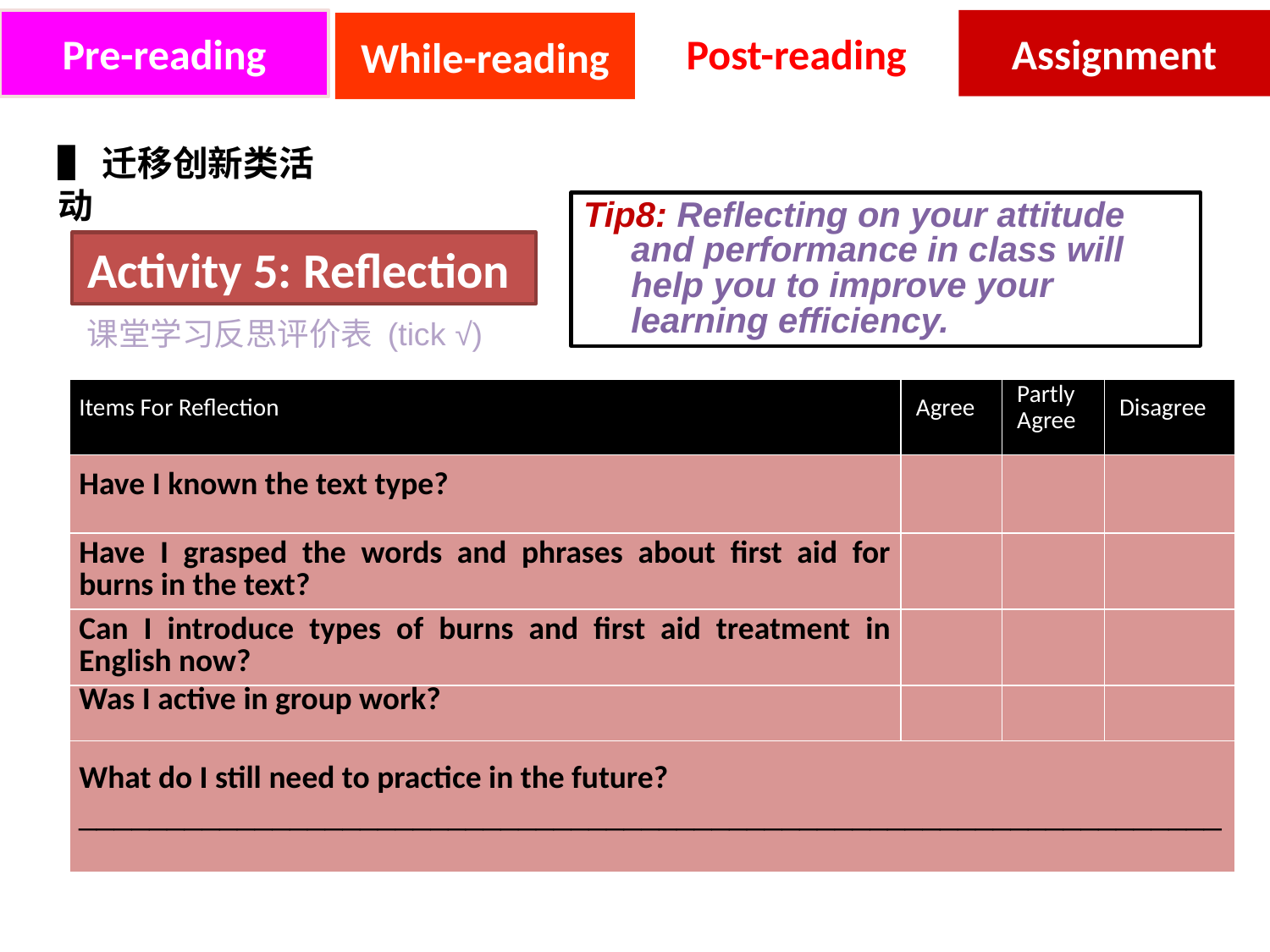

Post-reading
Assignment
Pre-reading
While-reading
▌迁移创新类活动
Tip8: Reflecting on your attitude and performance in class will help you to improve your learning efficiency.
Activity 5: Reflection
课堂学习反思评价表 (tick √)
| Items For Reflection | Agree | Partly Agree | Disagree |
| --- | --- | --- | --- |
| Have I known the text type? |  |  |  |
| Have I grasped the words and phrases about first aid for burns in the text? |  |  |  |
| Can I introduce types of burns and first aid treatment in English now? |  |  |  |
| Was I active in group work? |  |  |  |
| What do I still need to practice in the future? \_\_\_\_\_\_\_\_\_\_\_\_\_\_\_\_\_\_\_\_\_\_\_\_\_\_\_\_\_\_\_\_\_\_\_\_\_\_\_\_\_\_\_\_\_\_\_\_\_\_\_\_\_\_\_\_\_\_\_\_\_\_\_\_\_ |  |  |  |